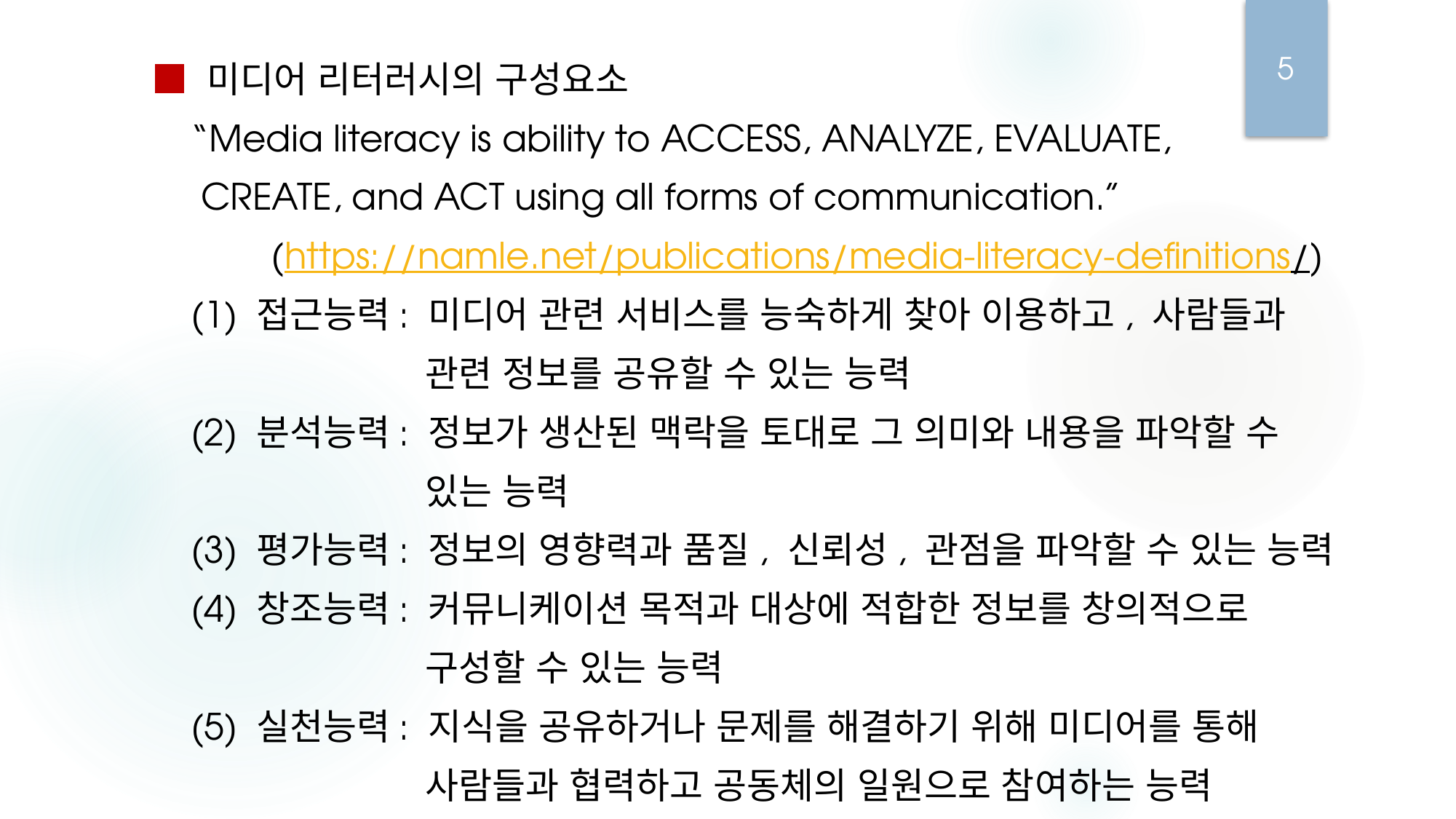

5
    ■ 미디어 리터러시의 구성요소
        “Media literacy is ability to ACCESS, ANALYZE, EVALUATE,
         CREATE, and ACT using all forms of communication.”
                (https://namle.net/publications/media-literacy-definitions/)
        (1) 접근능력: 미디어 관련 서비스를 능숙하게 찾아 이용하고, 사람들과
                              관련 정보를 공유할 수 있는 능력
        (2) 분석능력: 정보가 생산된 맥락을 토대로 그 의미와 내용을 파악할 수
                              있는 능력
        (3) 평가능력: 정보의 영향력과 품질, 신뢰성, 관점을 파악할 수 있는 능력
        (4) 창조능력: 커뮤니케이션 목적과 대상에 적합한 정보를 창의적으로
                              구성할 수 있는 능력
        (5) 실천능력: 지식을 공유하거나 문제를 해결하기 위해 미디어를 통해
                              사람들과 협력하고 공동체의 일원으로 참여하는 능력